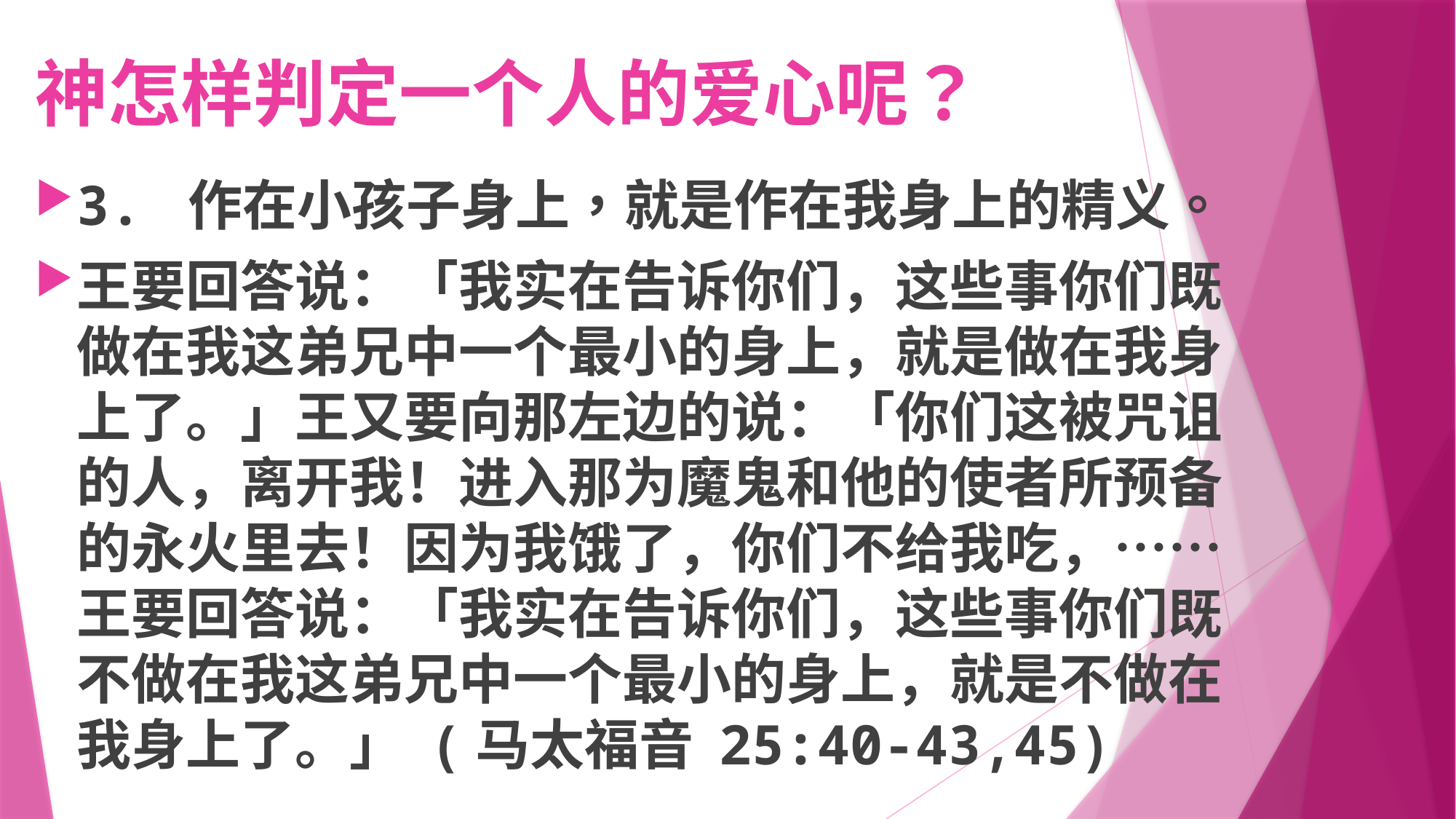

# 神怎样判定一个人的爱心呢？
3. 作在小孩子身上，就是作在我身上的精义。
王要回答说：「我实在告诉你们，这些事你们既做在我这弟兄中一个最小的身上，就是做在我身上了。」王又要向那左边的说：「你们这被咒诅的人，离开我！进入那为魔鬼和他的使者所预备的永火里去！因为我饿了，你们不给我吃，……王要回答说：「我实在告诉你们，这些事你们既不做在我这弟兄中一个最小的身上，就是不做在我身上了。」 (马太福音 25:40-43,45)